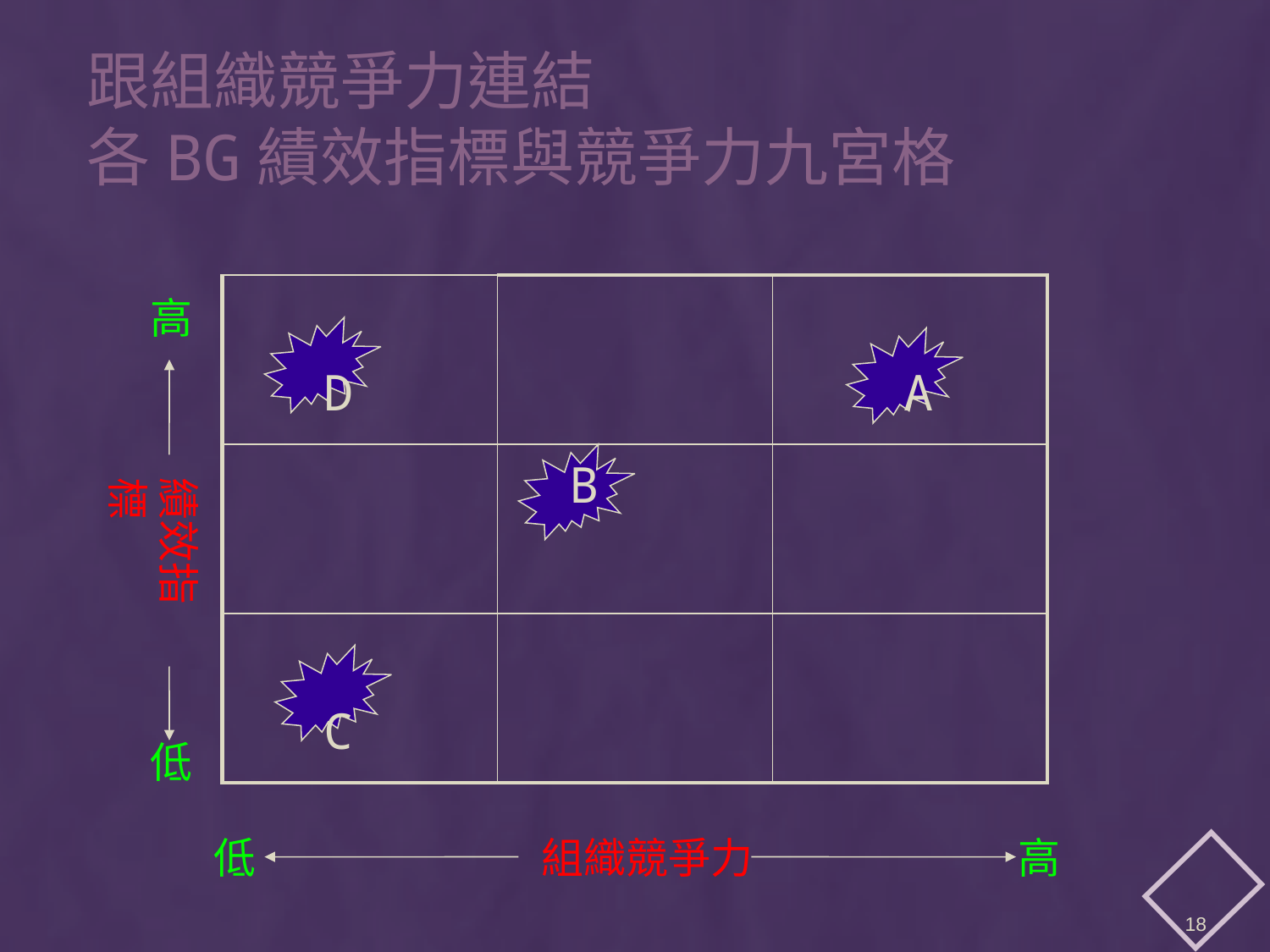

# 跟組織競爭力連結 各BG績效指標與競爭力九宮格

| D |  | A |
| --- | --- | --- |
|  | B |  |
| C |  |  |
高

績效指標

低
低
組織競爭力
高

18